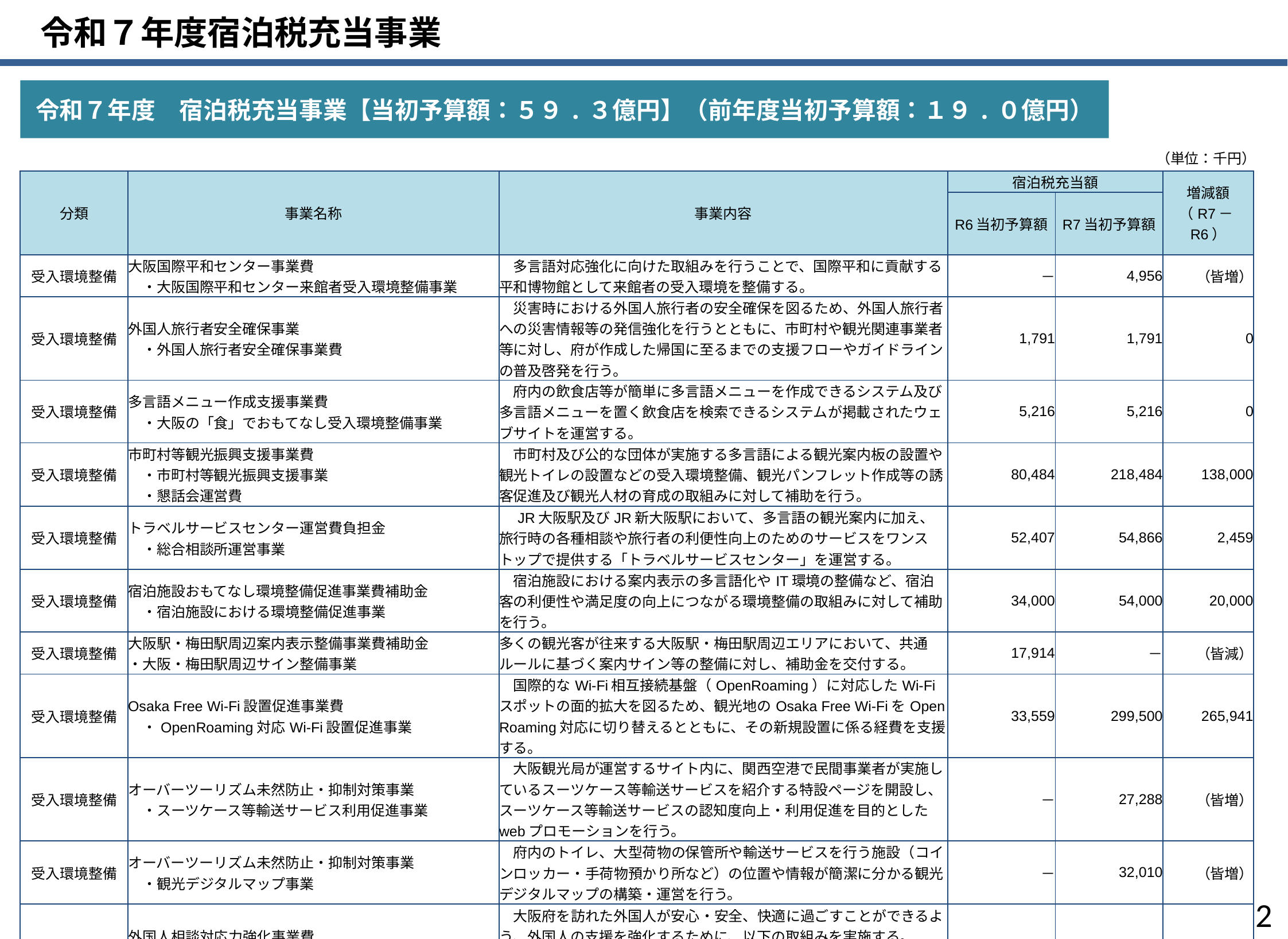

令和７年度宿泊税充当事業

令和７年度　宿泊税充当事業【当初予算額：５９.３億円】（前年度当初予算額：１９.０億円）
（単位：千円）
| 分類 | 事業名称 | 事業内容 | 宿泊税充当額 |  | 増減額 （R7－R6） |
| --- | --- | --- | --- | --- | --- |
|  |  |  | R6当初予算額 | R7当初予算額 |  |
| 受入環境整備 | 大阪国際平和センター事業費 　・大阪国際平和センター来館者受入環境整備事業 | 多言語対応強化に向けた取組みを行うことで、国際平和に貢献する平和博物館として来館者の受入環境を整備する。 | － | 4,956 | （皆増） |
| 受入環境整備 | 外国人旅行者安全確保事業 　・外国人旅行者安全確保事業費 | 災害時における外国人旅行者の安全確保を図るため、外国人旅行者への災害情報等の発信強化を行うとともに、市町村や観光関連事業者等に対し、府が作成した帰国に至るまでの支援フローやガイドラインの普及啓発を行う。 | 1,791 | 1,791 | 0 |
| 受入環境整備 | 多言語メニュー作成支援事業費 　・大阪の「食」でおもてなし受入環境整備事業 | 府内の飲食店等が簡単に多言語メニューを作成できるシステム及び多言語メニューを置く飲食店を検索できるシステムが掲載されたウェブサイトを運営する。 | 5,216 | 5,216 | 0 |
| 受入環境整備 | 市町村等観光振興支援事業費 　・市町村等観光振興支援事業 　・懇話会運営費 | 市町村及び公的な団体が実施する多言語による観光案内板の設置や観光トイレの設置などの受入環境整備、観光パンフレット作成等の誘客促進及び観光人材の育成の取組みに対して補助を行う。 | 80,484 | 218,484 | 138,000 |
| 受入環境整備 | トラベルサービスセンター運営費負担金 　・総合相談所運営事業 | JR大阪駅及びJR新大阪駅において、多言語の観光案内に加え、旅行時の各種相談や旅行者の利便性向上のためのサービスをワンストップで提供する「トラベルサービスセンター」を運営する。 | 52,407 | 54,866 | 2,459 |
| 受入環境整備 | 宿泊施設おもてなし環境整備促進事業費補助金 　・宿泊施設における環境整備促進事業 | 宿泊施設における案内表示の多言語化やIT環境の整備など、宿泊客の利便性や満足度の向上につながる環境整備の取組みに対して補助を行う。 | 34,000 | 54,000 | 20,000 |
| 受入環境整備 | 大阪駅・梅田駅周辺案内表示整備事業費補助金 ・大阪・梅田駅周辺サイン整備事業 | 多くの観光客が往来する大阪駅・梅田駅周辺エリアにおいて、共通ルールに基づく案内サイン等の整備に対し、補助金を交付する。 | 17,914 | － | （皆減） |
| 受入環境整備 | Osaka Free Wi-Fi設置促進事業費 　・OpenRoaming対応Wi-Fi設置促進事業 | 国際的なWi-Fi相互接続基盤（OpenRoaming）に対応したWi-Fiスポットの面的拡大を図るため、観光地のOsaka Free Wi-FiをOpen Roaming対応に切り替えるとともに、その新規設置に係る経費を支援する。 | 33,559 | 299,500 | 265,941 |
| 受入環境整備 | オーバーツーリズム未然防止・抑制対策事業 　・スーツケース等輸送サービス利用促進事業 | 大阪観光局が運営するサイト内に、関西空港で民間事業者が実施しているスーツケース等輸送サービスを紹介する特設ページを開設し、スーツケース等輸送サービスの認知度向上・利用促進を目的としたwebプロモーションを行う。 | － | 27,288 | （皆増） |
| 受入環境整備 | オーバーツーリズム未然防止・抑制対策事業 　・観光デジタルマップ事業 | 府内のトイレ、大型荷物の保管所や輸送サービスを行う施設（コインロッカー・手荷物預かり所など）の位置や情報が簡潔に分かる観光デジタルマップの構築・運営を行う。 | － | 32,010 | （皆増） |
| 受入環境整備 | 外国人相談対応力強化事業費 　・外国人相談対応力強化事業 | 大阪府を訪れた外国人が安心・安全、快適に過ごすことができるよう、外国人の支援を強化するために、以下の取組みを実施する。 　　①外国人相談対応者の育成 　　②相談内容を記録・参照するデータベースの構築 | － | 17,908 | （皆増） |
| 受入環境整備 | 日本万国博覧会記念公園事業特別会計 　・普通建設事業費＜宿泊税＞ | 日本万国博覧会記念公園において、国内外からの集客促進や利便性向上に資することを目的に、環境整備等を実施する事業の財源に宿泊税を充当する。 | － | 300,000 | （皆増） |
2